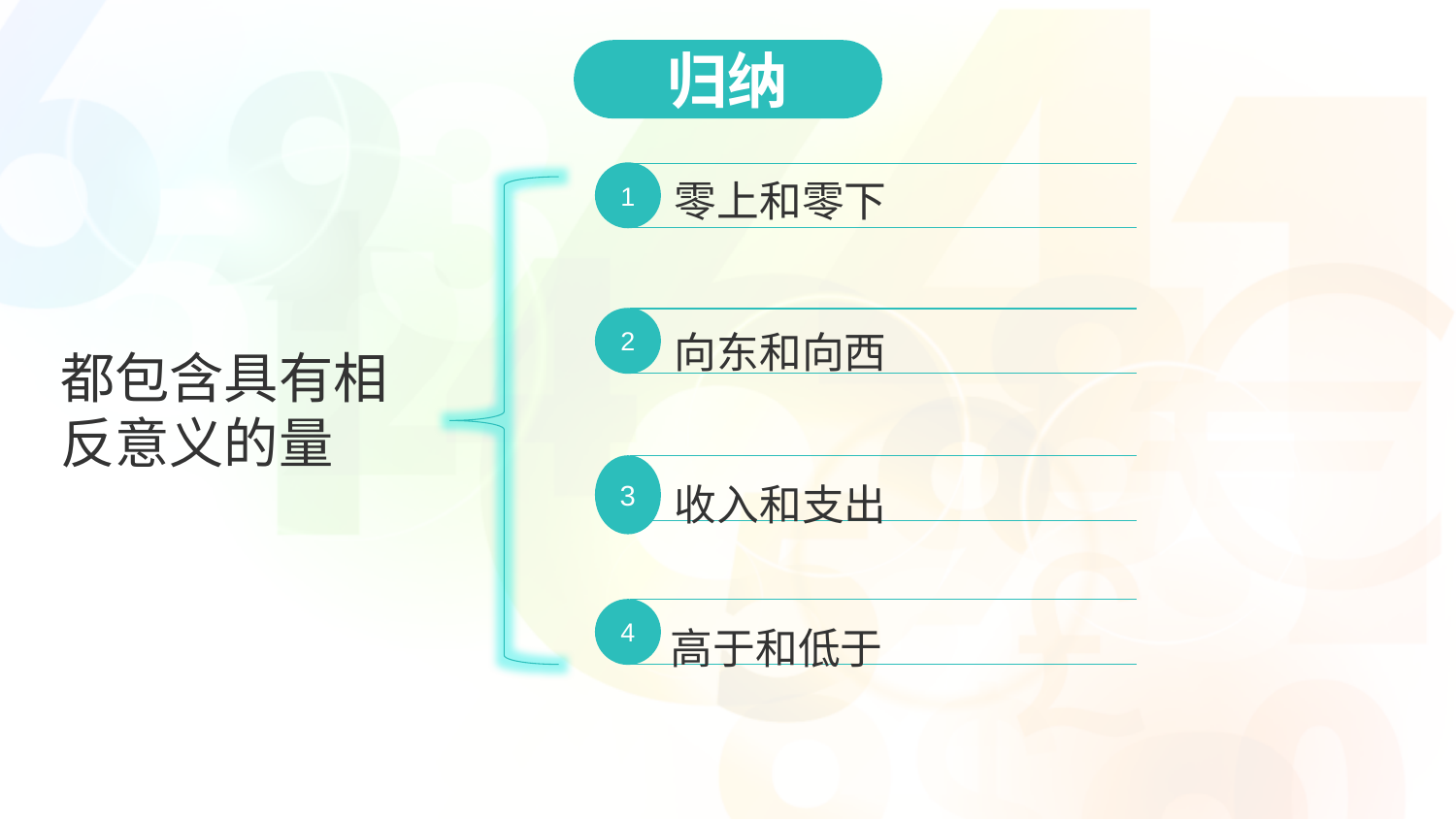

归纳
零上和零下
1

向东和向西
2
都包含具有相反意义的量
收入和支出
3
4
高于和低于